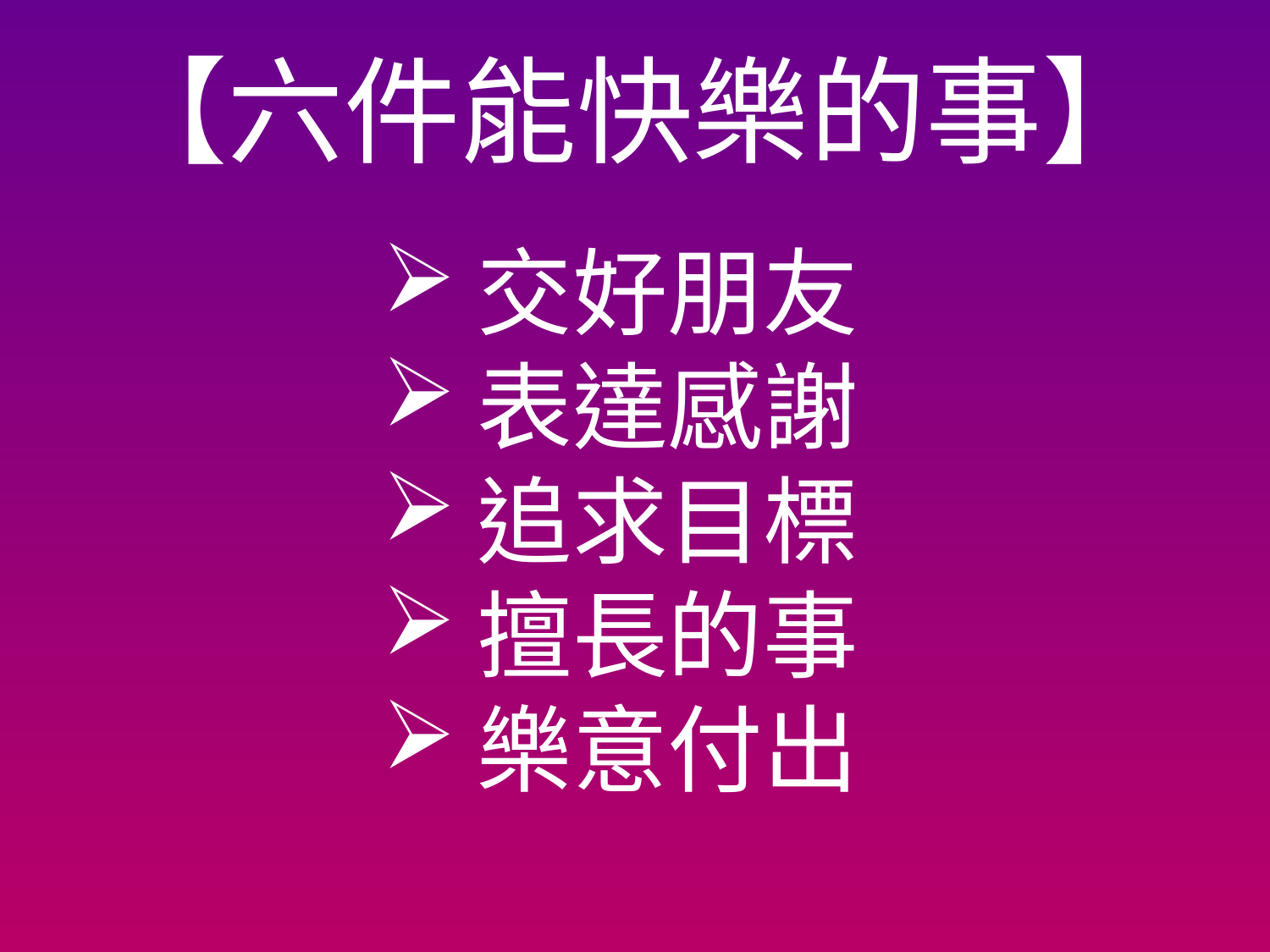

# 【六件能快樂的事】
交好朋友
表達感謝
追求目標
擅長的事
樂意付出